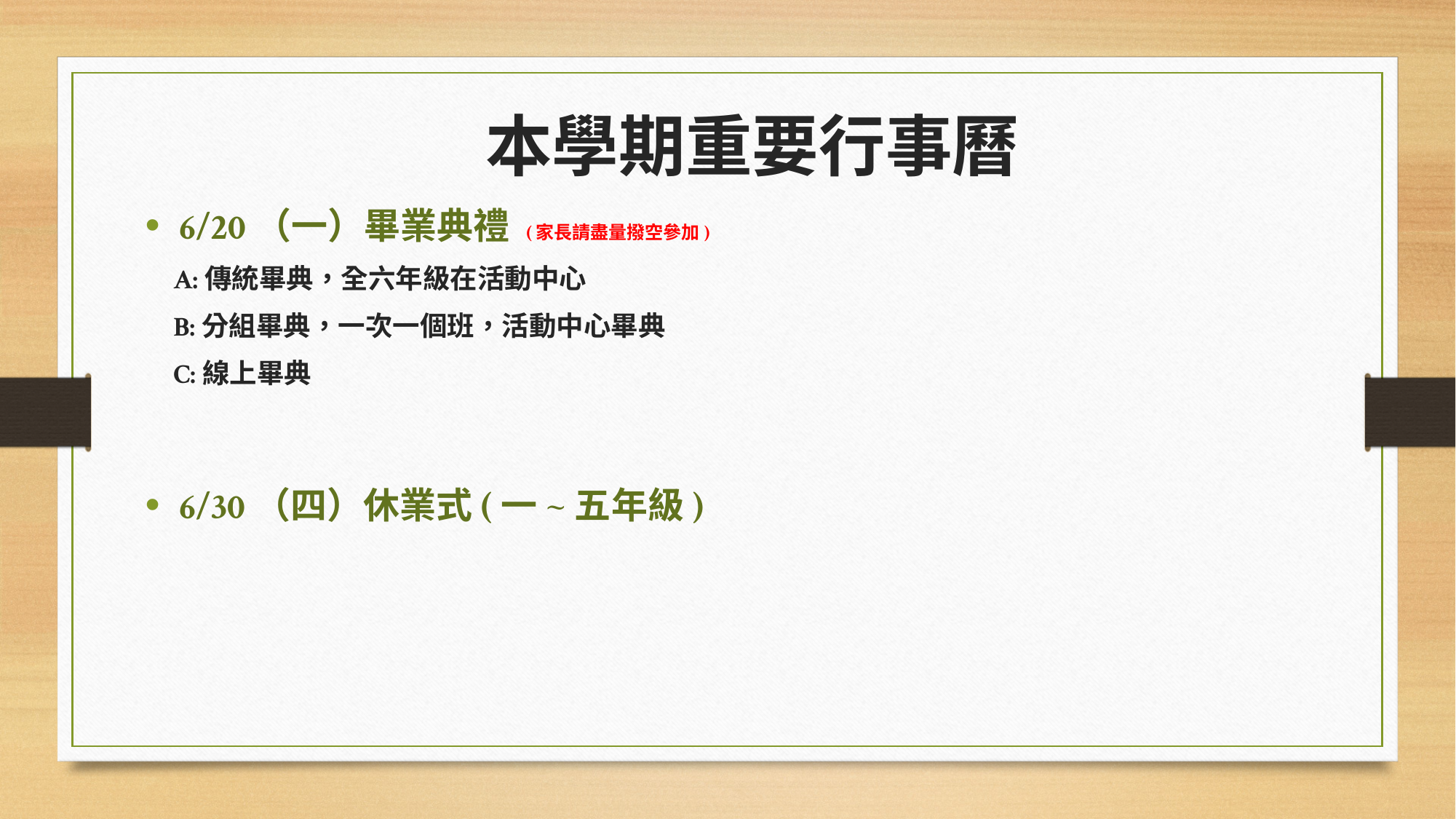

本學期重要行事曆
6/20（一）畢業典禮 (家長請盡量撥空參加)
     A:傳統畢典，全六年級在活動中心
     B:分組畢典，一次一個班，活動中心畢典
     C:線上畢典

6/30（四）休業式(一~五年級)